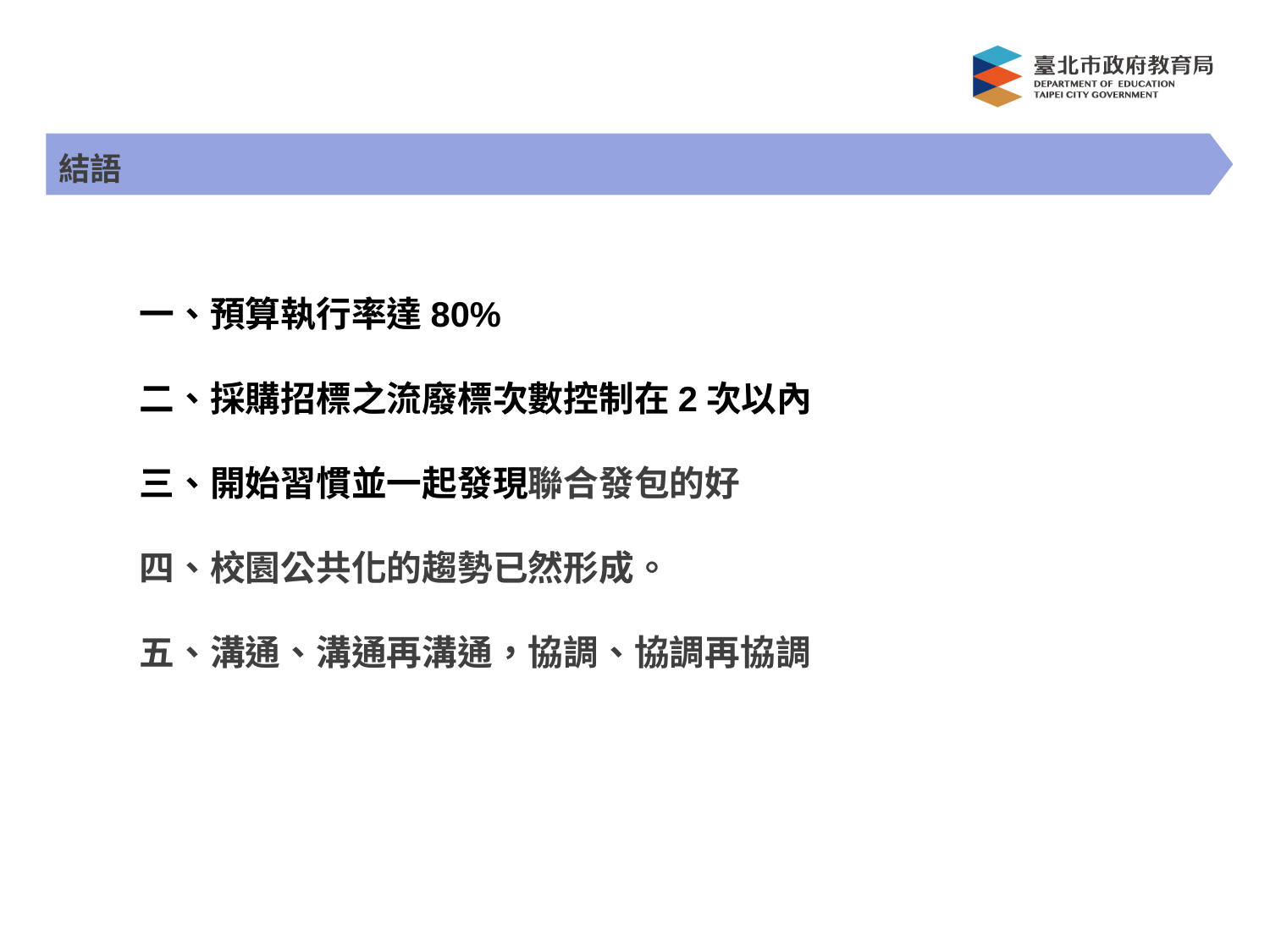

結語
一、預算執行率達80%

二、採購招標之流廢標次數控制在2次以內

三、開始習慣並一起發現聯合發包的好

四、校園公共化的趨勢已然形成。

五、溝通、溝通再溝通，協調、協調再協調

9